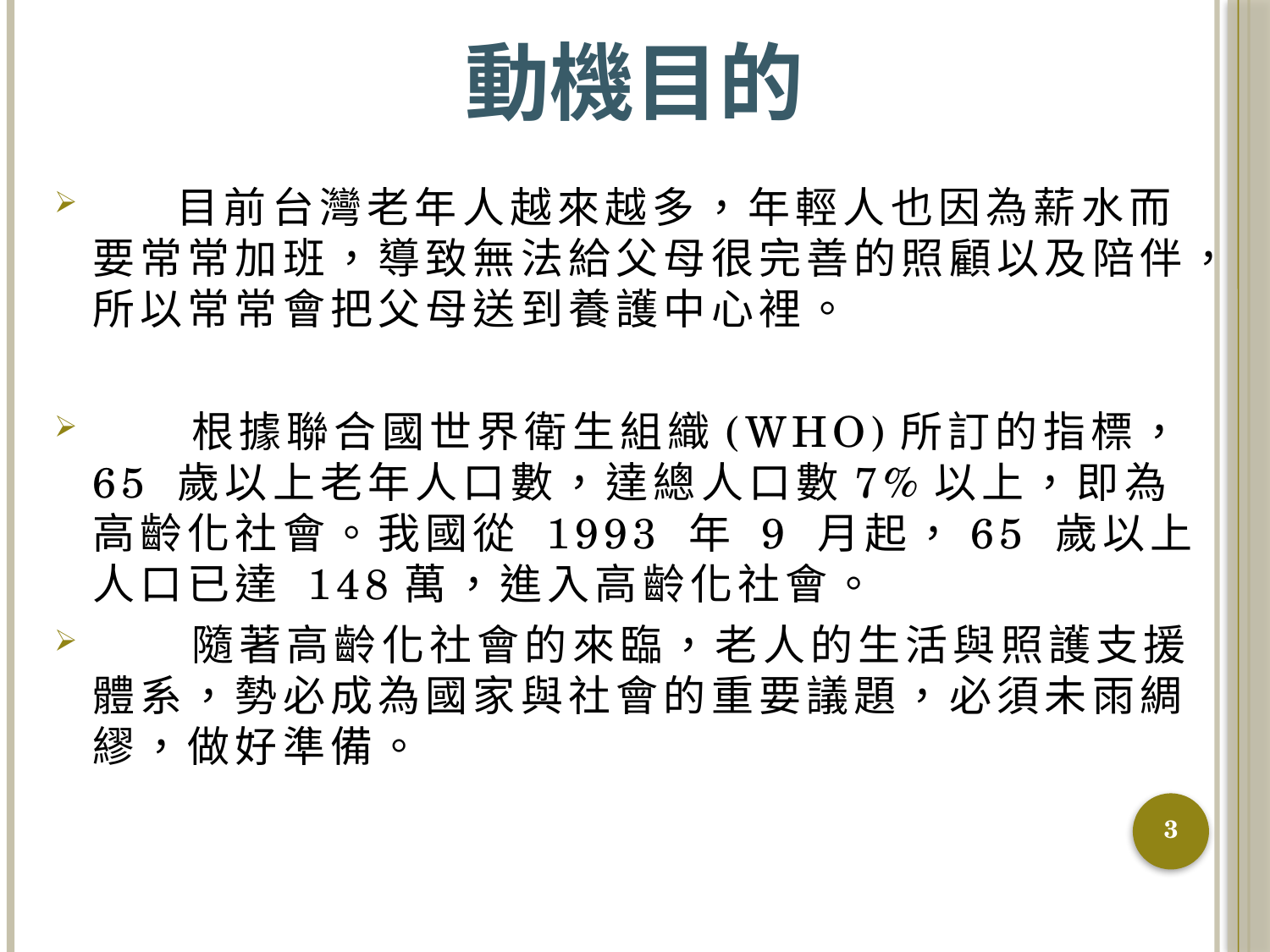

# 動機目的
     目前台灣老年人越來越多，年輕人也因為薪水而要常常加班，導致無法給父母很完善的照顧以及陪伴，所以常常會把父母送到養護中心裡。

      根據聯合國世界衛生組織(WHO)所訂的指標，65 歲以上老年人口數，達總人口數7%以上，即為高齡化社會。我國從 1993 年 9 月起，65 歲以上人口已達 148萬，進入高齡化社會。
      隨著高齡化社會的來臨，老人的生活與照護支援體系，勢必成為國家與社會的重要議題，必須未雨綢繆，做好準備。

3